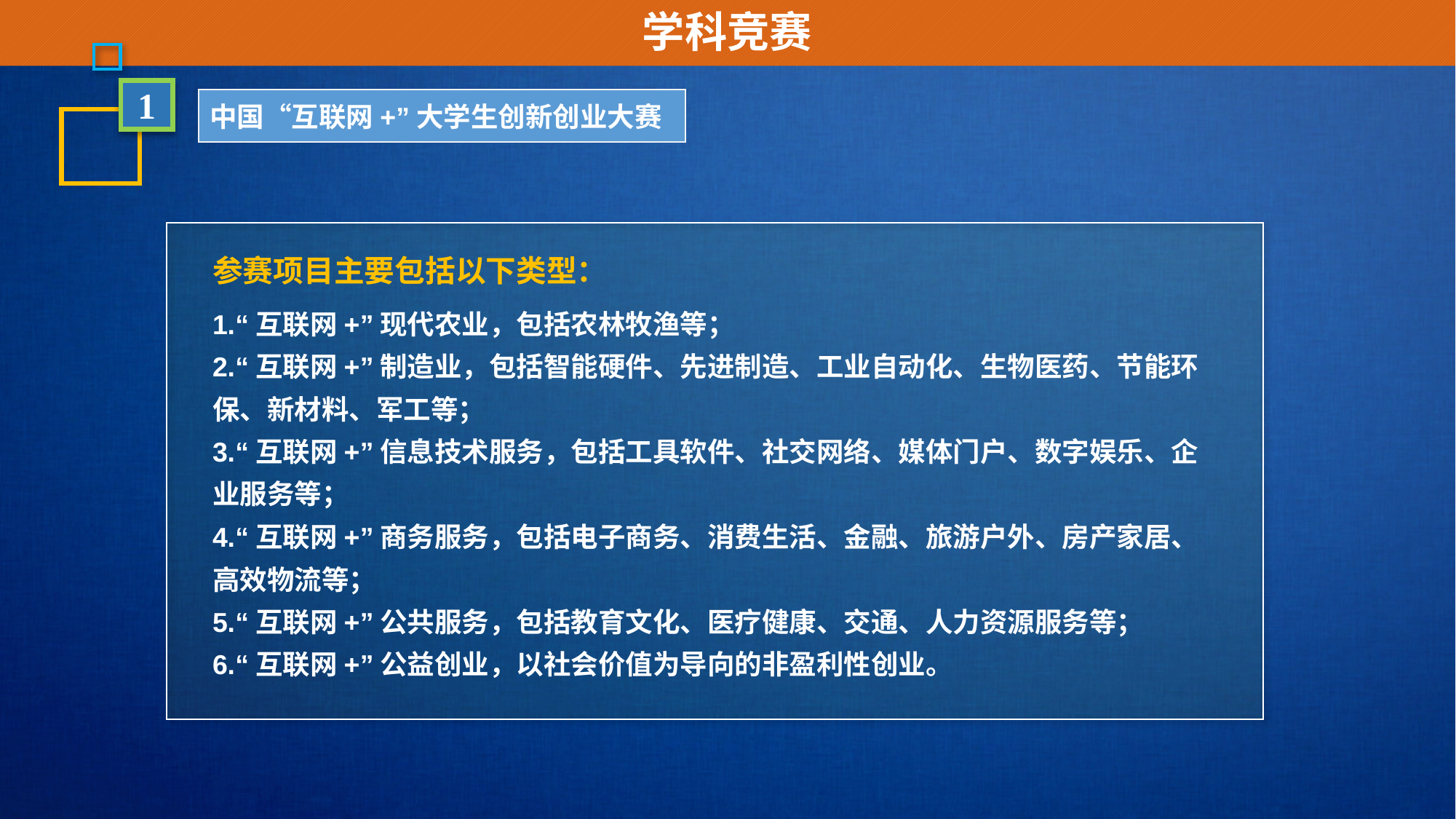

学科竞赛

1

中国“互联网+”大学生创新创业大赛

参赛项目主要包括以下类型：
1.“互联网+”现代农业，包括农林牧渔等；
2.“互联网+”制造业，包括智能硬件、先进制造、工业自动化、生物医药、节能环保、新材料、军工等；
3.“互联网+”信息技术服务，包括工具软件、社交网络、媒体门户、数字娱乐、企业服务等；
4.“互联网+”商务服务，包括电子商务、消费生活、金融、旅游户外、房产家居、高效物流等；
5.“互联网+”公共服务，包括教育文化、医疗健康、交通、人力资源服务等；
6.“互联网+”公益创业，以社会价值为导向的非盈利性创业。